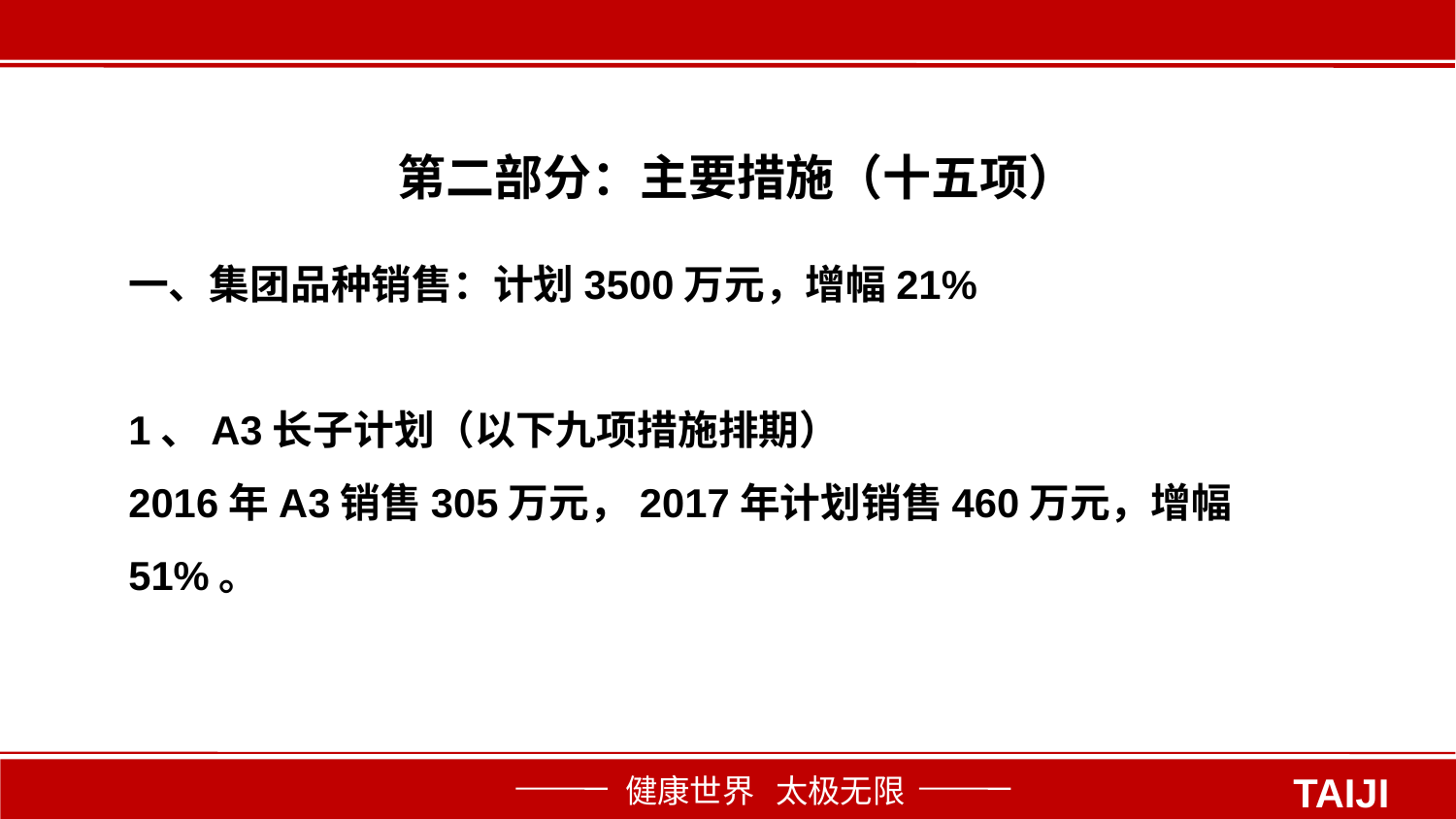

第二部分：主要措施（十五项）

一、集团品种销售：计划3500万元，增幅21%

1、A3长子计划（以下九项措施排期）
2016年A3销售305万元，2017年计划销售460万元，增幅51%。